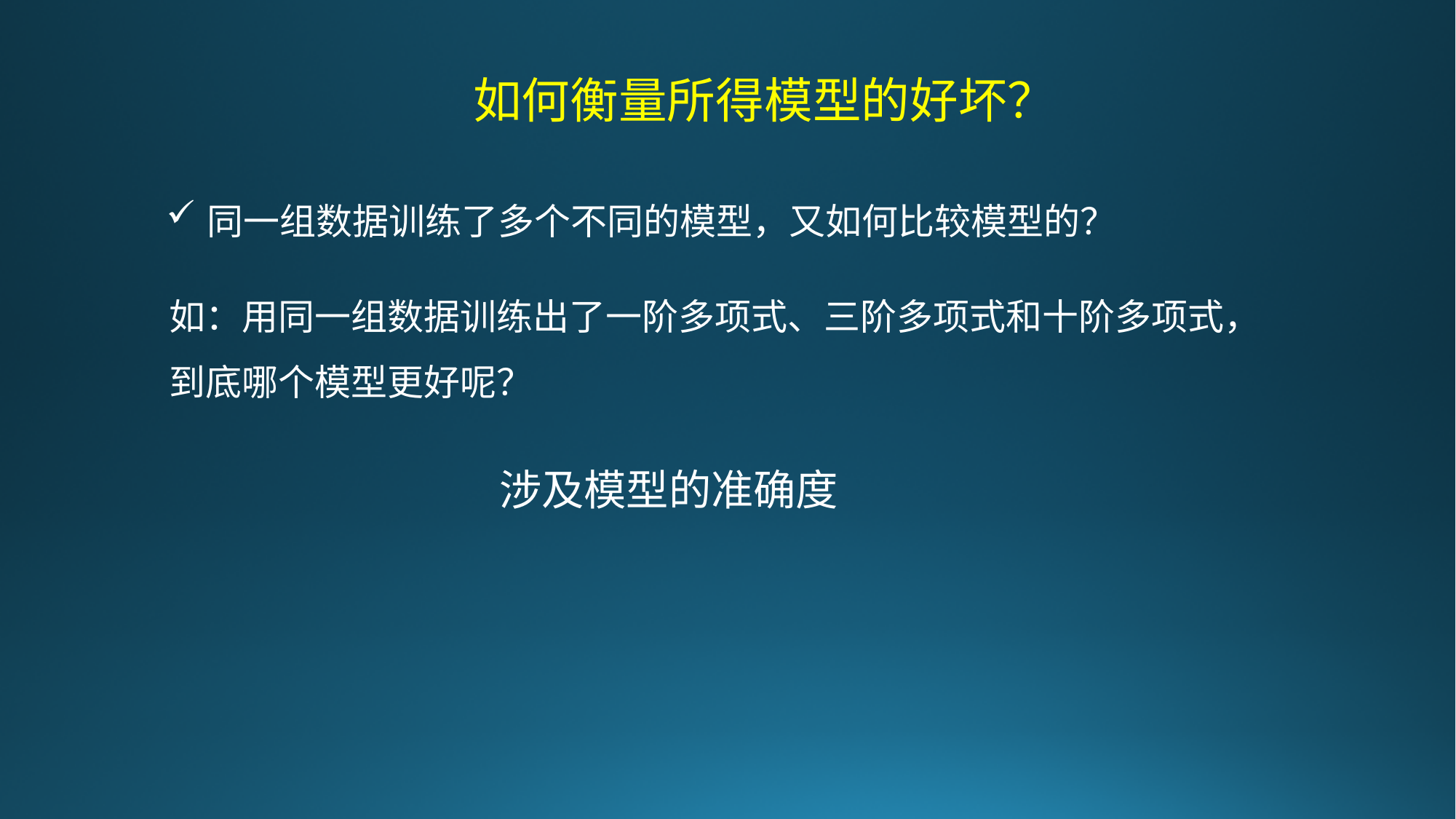

如何衡量所得模型的好坏？
同一组数据训练了多个不同的模型，又如何比较模型的？
如：用同一组数据训练出了一阶多项式、三阶多项式和十阶多项式，到底哪个模型更好呢？
涉及模型的准确度